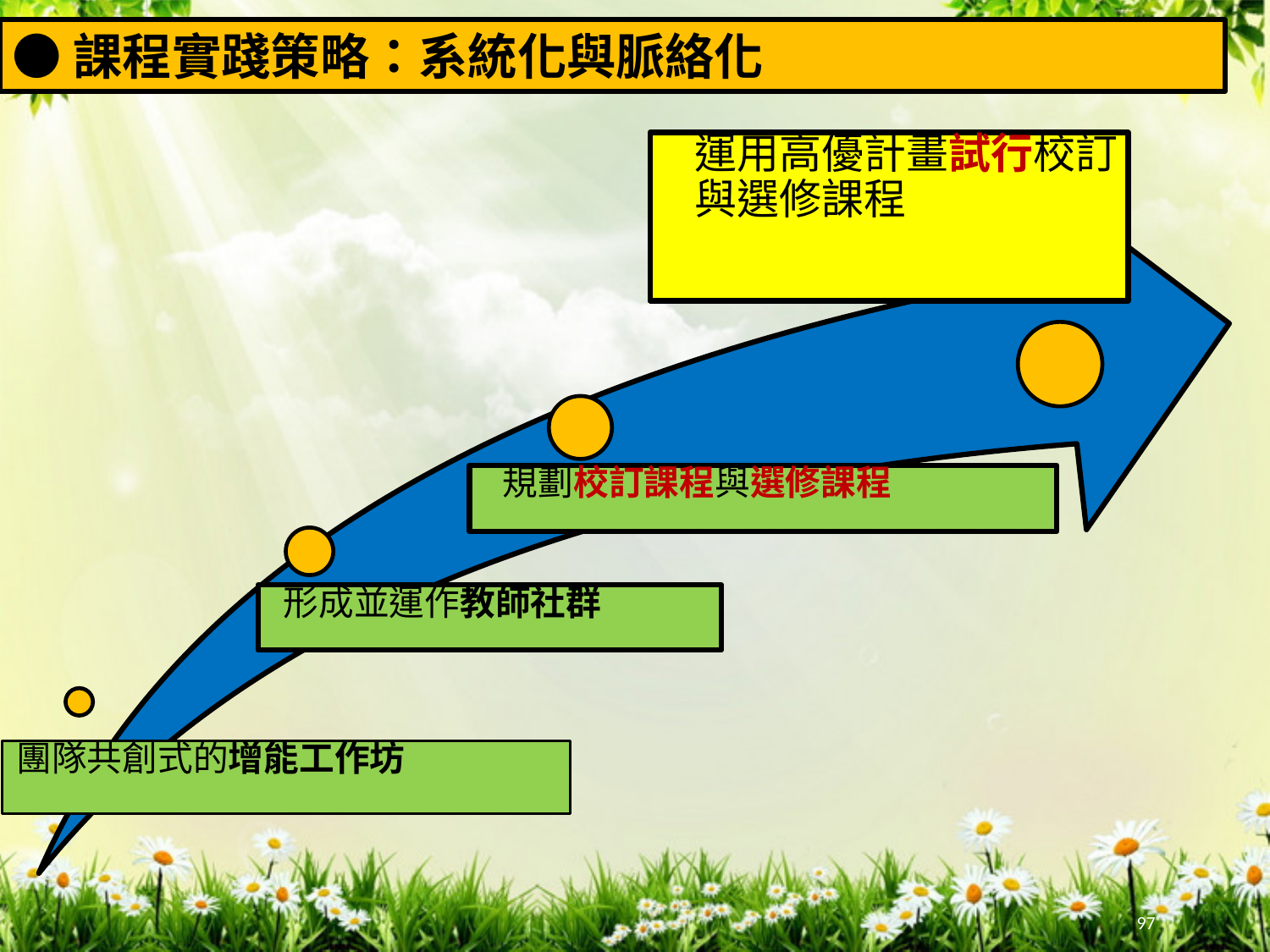

●課程實踐策略：系統化與脈絡化
團隊共創式的增能工作坊
形成並運作教師社群
規劃校訂課程與選修課程
運用高優計畫試行校訂與選修課程
97